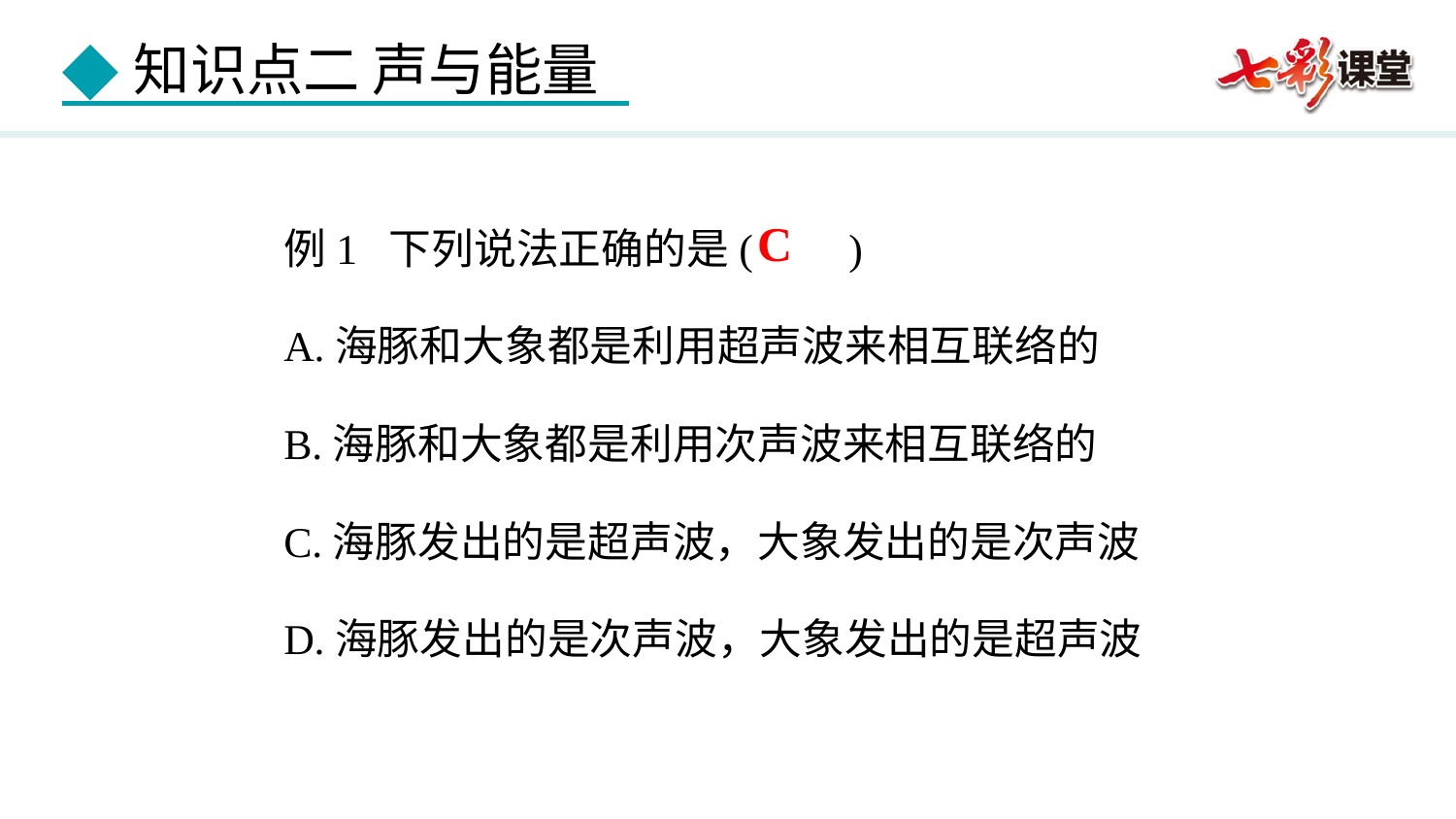

例1  下列说法正确的是(         )
A.海豚和大象都是利用超声波来相互联络的
B.海豚和大象都是利用次声波来相互联络的
C.海豚发出的是超声波，大象发出的是次声波
D.海豚发出的是次声波，大象发出的是超声波
C